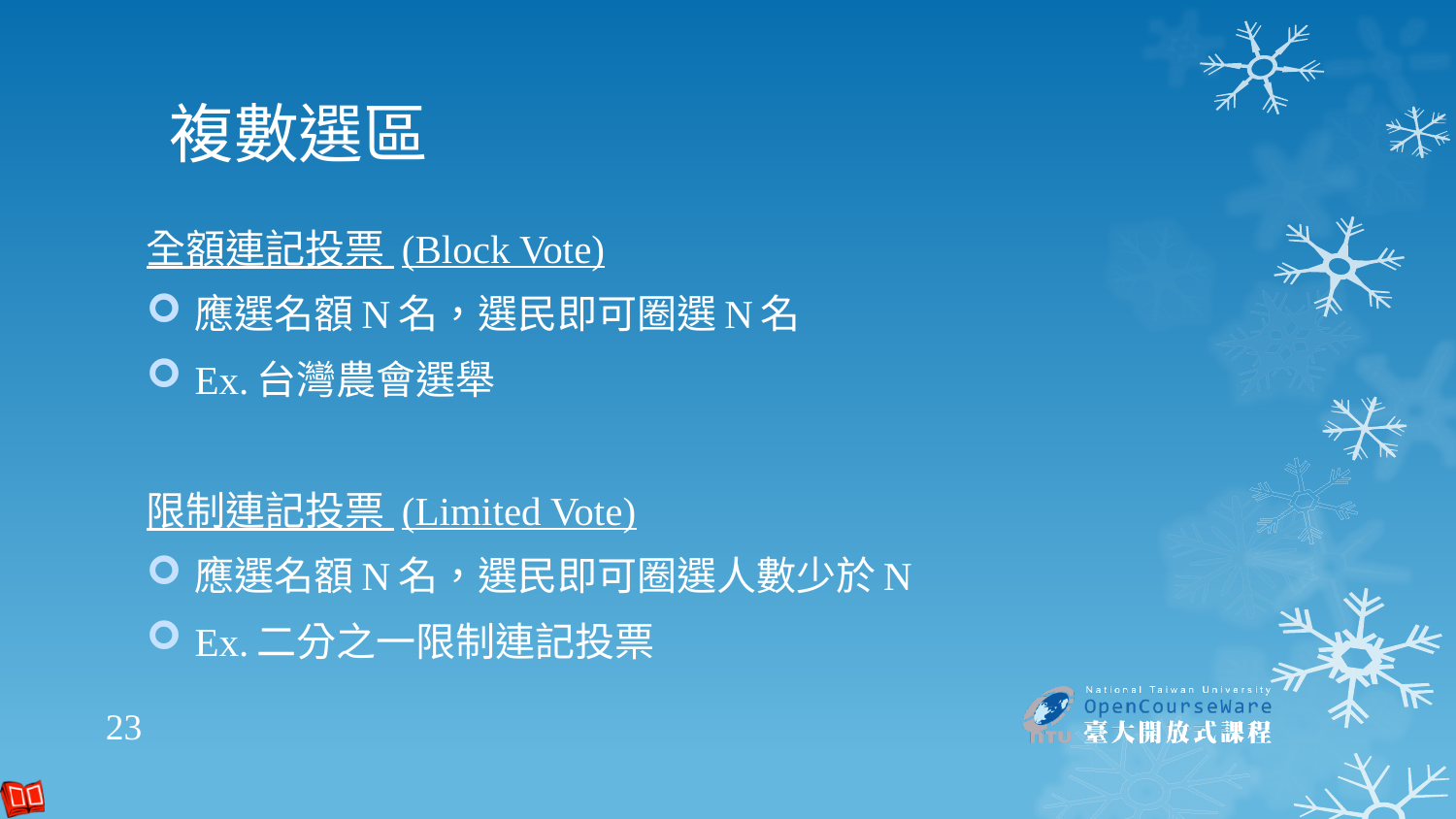

# 複數選區
全額連記投票 (Block Vote)
應選名額N名，選民即可圈選N名
Ex.台灣農會選舉

限制連記投票 (Limited Vote)
應選名額N名，選民即可圈選人數少於N
Ex.二分之一限制連記投票
23